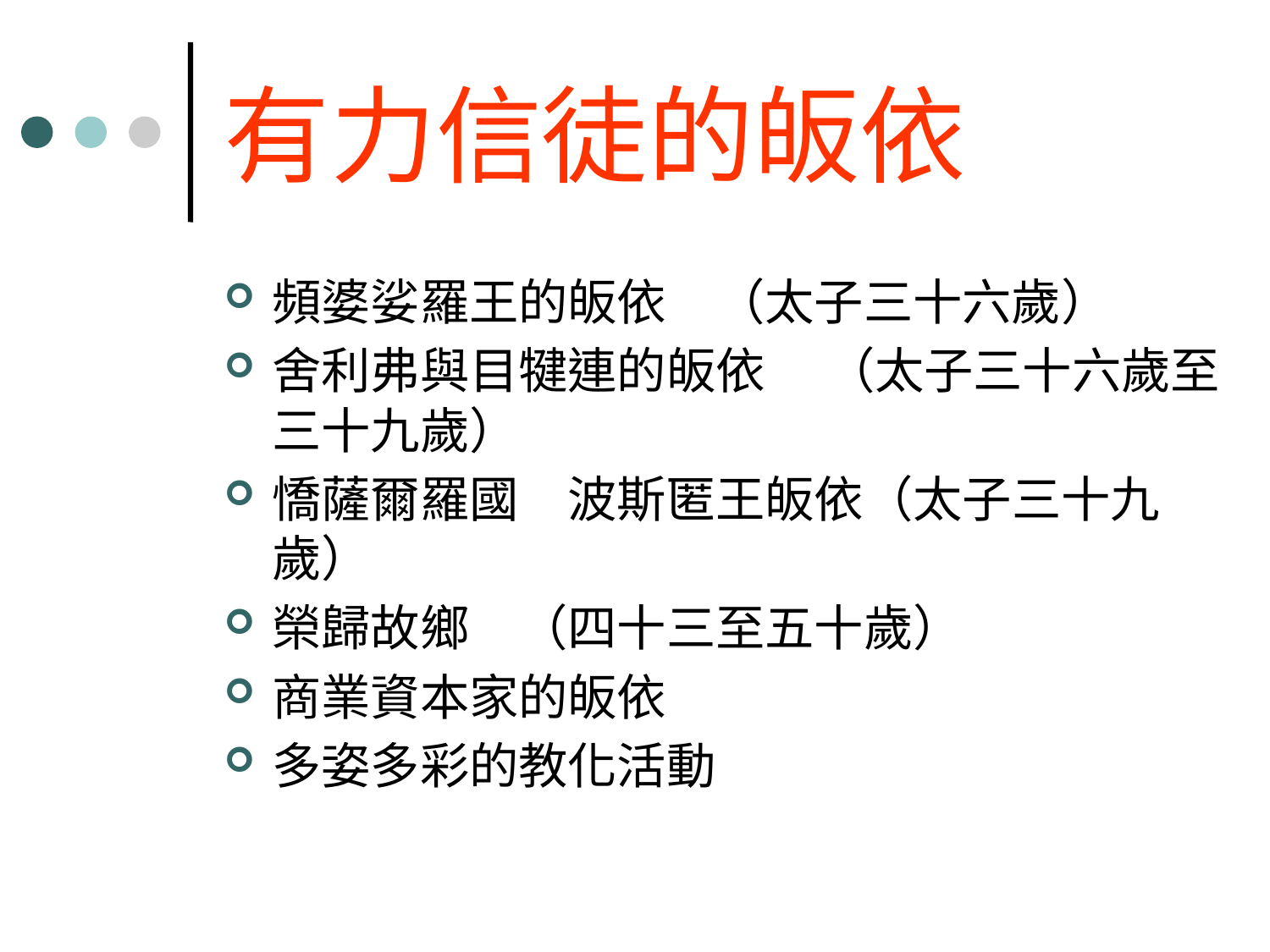

# 有力信徒的皈依
頻婆娑羅王的皈依　（太子三十六歲）
舍利弗與目犍連的皈依　 （太子三十六歲至三十九歲）
憍薩爾羅國　波斯匿王皈依（太子三十九歲）
榮歸故鄉　（四十三至五十歲）
商業資本家的皈依
多姿多彩的教化活動